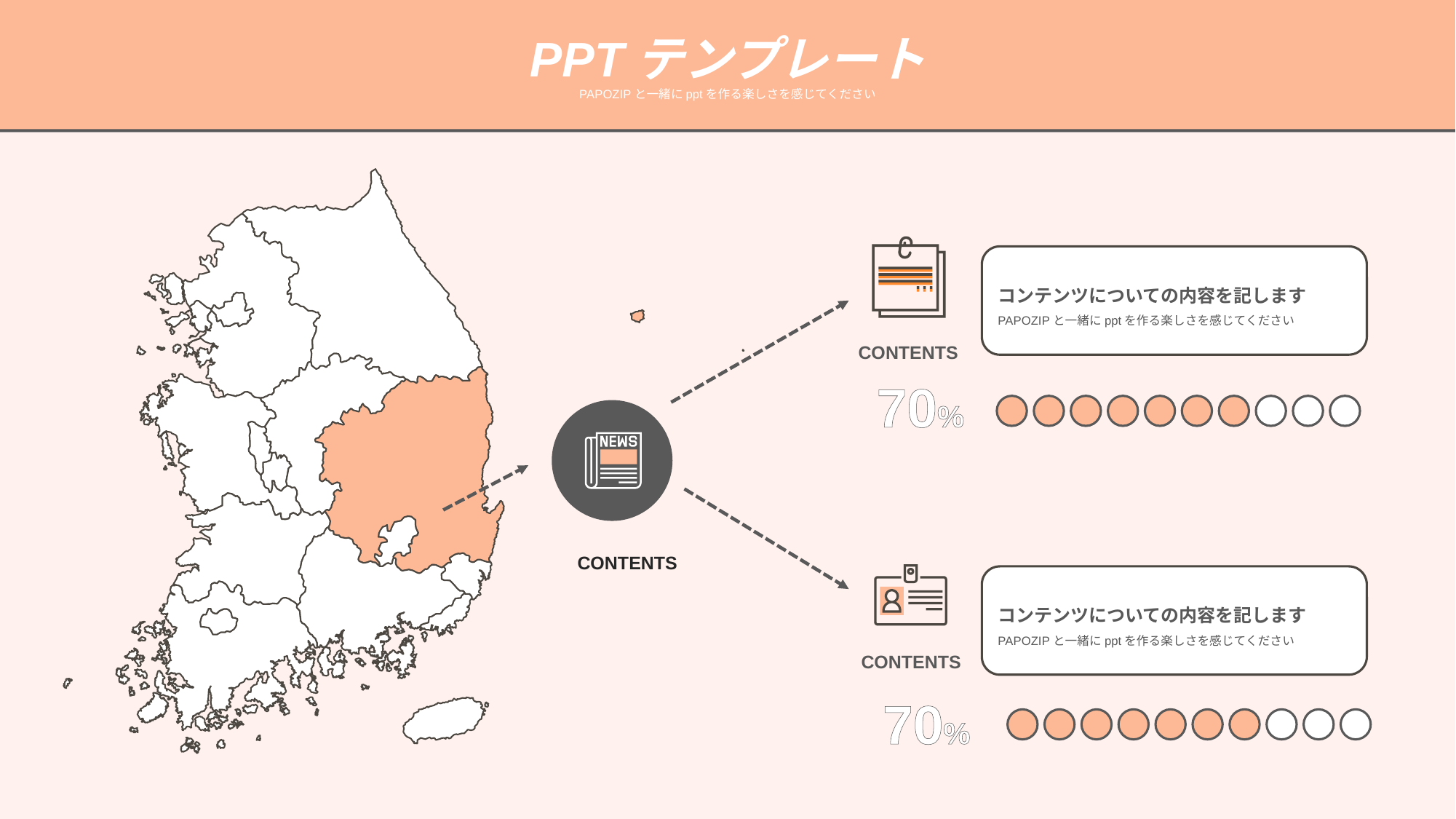

PPTテンプレート
PAPOZIPと一緒にpptを作る楽しさを感じてください

コンテンツについての内容を記します
PAPOZIPと一緒にpptを作る楽しさを感じてください

CONTENTS

70%

CONTENTS

コンテンツについての内容を記します
PAPOZIPと一緒にpptを作る楽しさを感じてください

CONTENTS
70%